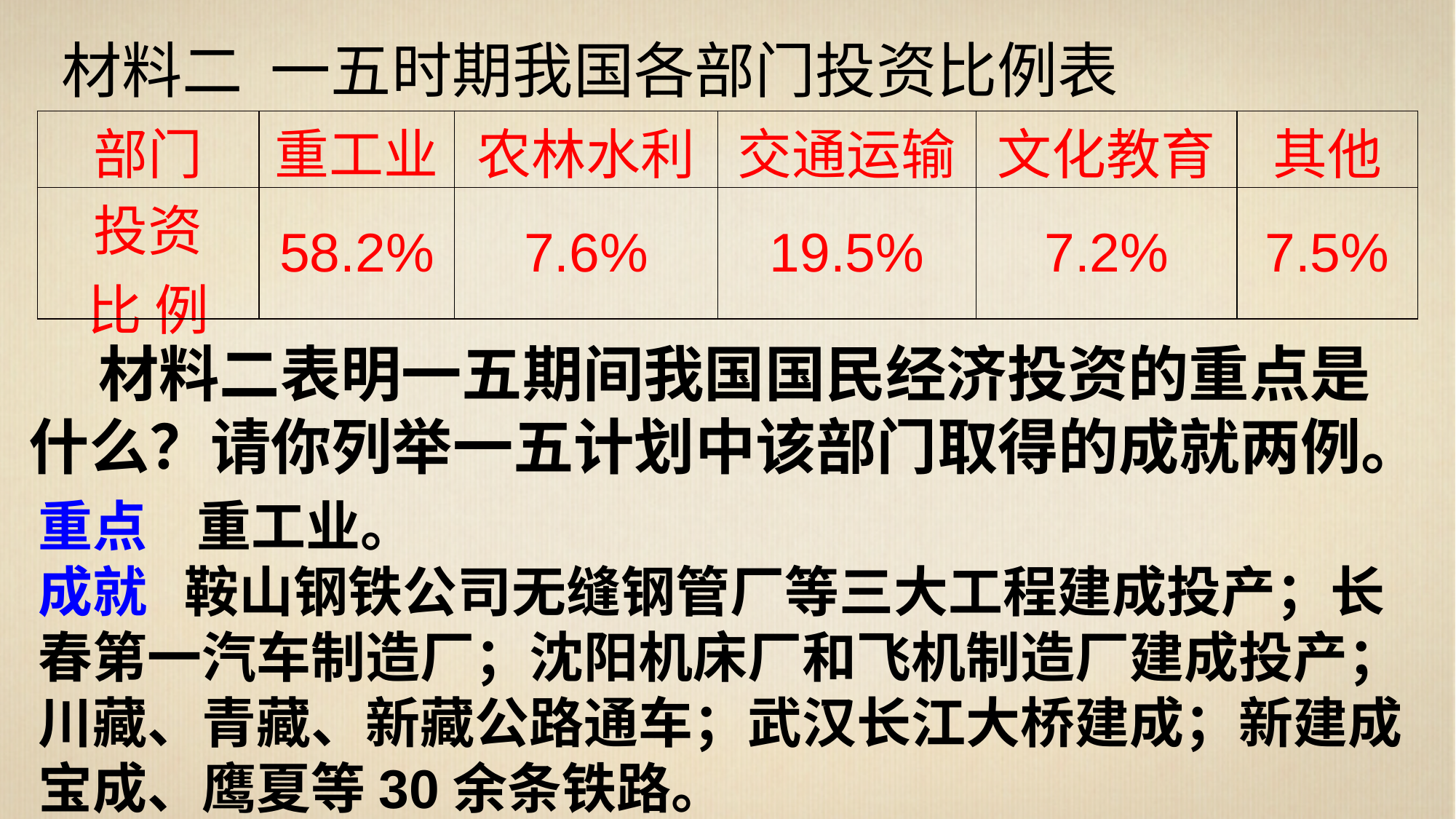

材料二  一五时期我国各部门投资比例表
| 部门 | 重工业 | 农林水利 | 交通运输 | 文化教育 | 其他 |
| --- | --- | --- | --- | --- | --- |
| 投资 比 例 | 58.2% | 7.6% | 19.5% | 7.2% | 7.5% |
    材料二表明一五期间我国国民经济投资的重点是什么？请你列举一五计划中该部门取得的成就两例。
重点    重工业。
成就   鞍山钢铁公司无缝钢管厂等三大工程建成投产；长春第一汽车制造厂；沈阳机床厂和飞机制造厂建成投产；川藏、青藏、新藏公路通车；武汉长江大桥建成；新建成宝成、鹰夏等30余条铁路。